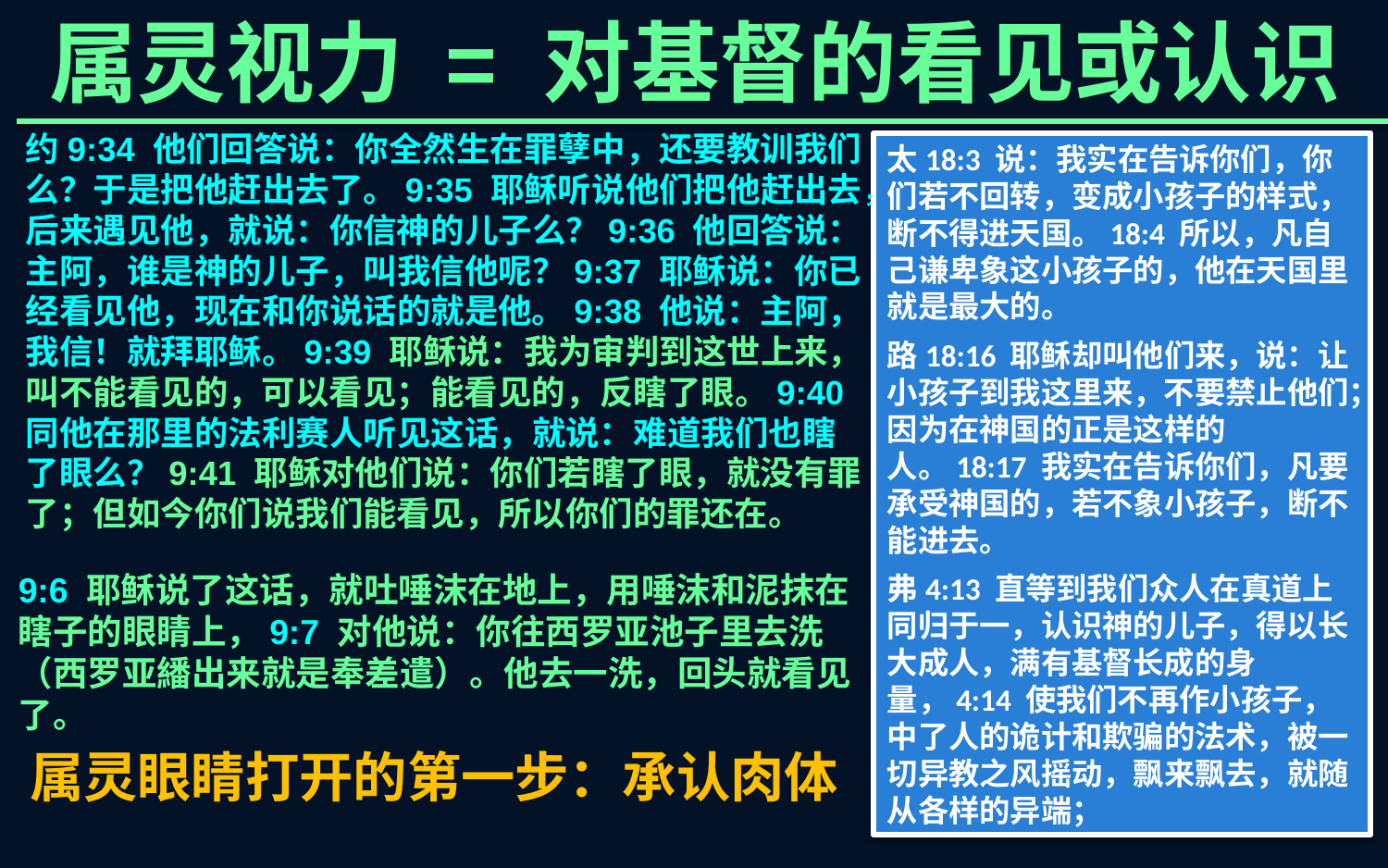

属灵视力 = 对基督的看见或认识
约9:34 他们回答说：你全然生在罪孽中，还要教训我们么？于是把他赶出去了。9:35 耶稣听说他们把他赶出去，后来遇见他，就说：你信神的儿子么？9:36 他回答说：主阿，谁是神的儿子，叫我信他呢？9:37 耶稣说：你已经看见他，现在和你说话的就是他。9:38 他说：主阿，我信！就拜耶稣。9:39 耶稣说：我为审判到这世上来，叫不能看见的，可以看见；能看见的，反瞎了眼。9:40 同他在那里的法利赛人听见这话，就说：难道我们也瞎了眼么？9:41 耶稣对他们说：你们若瞎了眼，就没有罪了；但如今你们说我们能看见，所以你们的罪还在。
太18:3 说：我实在告诉你们，你们若不回转，变成小孩子的样式，断不得进天国。18:4 所以，凡自己谦卑象这小孩子的，他在天国里就是最大的。
路18:16 耶稣却叫他们来，说：让小孩子到我这里来，不要禁止他们；因为在神国的正是这样的人。18:17 我实在告诉你们，凡要承受神国的，若不象小孩子，断不能进去。
弗4:13 直等到我们众人在真道上同归于一，认识神的儿子，得以长大成人，满有基督长成的身量，4:14 使我们不再作小孩子，中了人的诡计和欺骗的法术，被一切异教之风摇动，飘来飘去，就随从各样的异端；
9:6 耶稣说了这话，就吐唾沫在地上，用唾沫和泥抹在瞎子的眼睛上，9:7 对他说：你往西罗亚池子里去洗（西罗亚繙出来就是奉差遣）。他去一洗，回头就看见了。
属灵眼睛打开的第一步：承认肉体